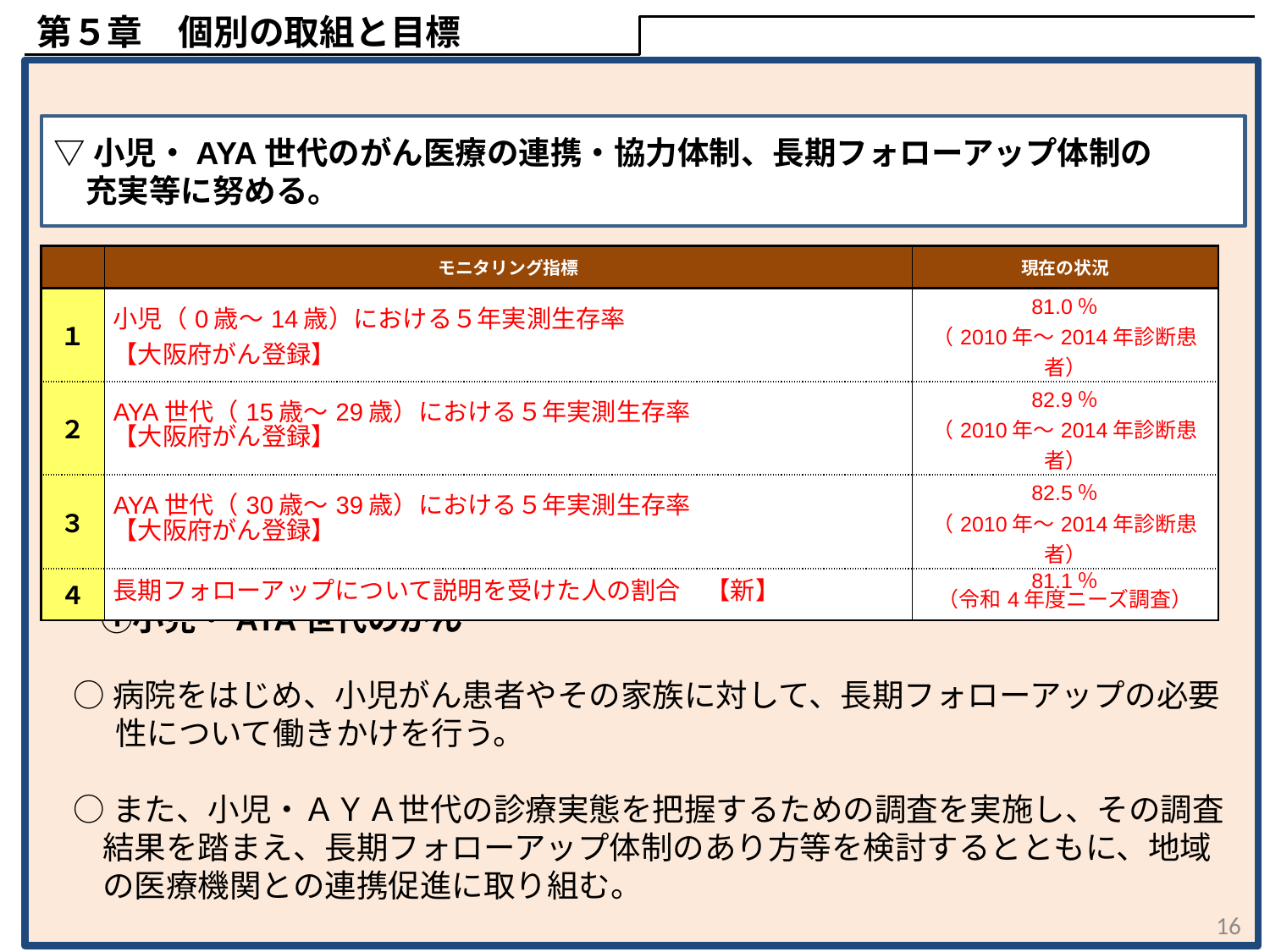

第５章　個別の取組と目標

（２）小児・AYA世代のがん・高齢者のがん対策、希少がん等
　　①小児・AYA世代のがん

     ○病院をはじめ、小児がん患者やその家族に対して、長期フォローアップの必要
　　  性について働きかけを行う。

     ○また、小児・ＡＹＡ世代の診療実態を把握するための調査を実施し、その調査
        結果を踏まえ、長期フォローアップ体制のあり方等を検討するとともに、地域
        の医療機関との連携促進に取り組む。
▽小児・AYA世代のがん医療の連携・協力体制、長期フォローアップ体制の
　充実等に努める。
|  | モニタリング指標 | 現在の状況 |
| --- | --- | --- |
| １ | 小児（0歳～14歳）における５年実測生存率 【大阪府がん登録】 | 81.0％ （2010年～2014年診断患者） |
| ２ | AYA世代（15歳～29歳）における５年実測生存率 【大阪府がん登録】 | 82.9％ （2010年～2014年診断患者） |
| ３ | AYA世代（30歳～39歳）における５年実測生存率 【大阪府がん登録】 | 82.5％ （2010年～2014年診断患者） |
| ４ | 長期フォローアップについて説明を受けた人の割合　【新】 | 81.1％ （令和4年度ニーズ調査） |
16